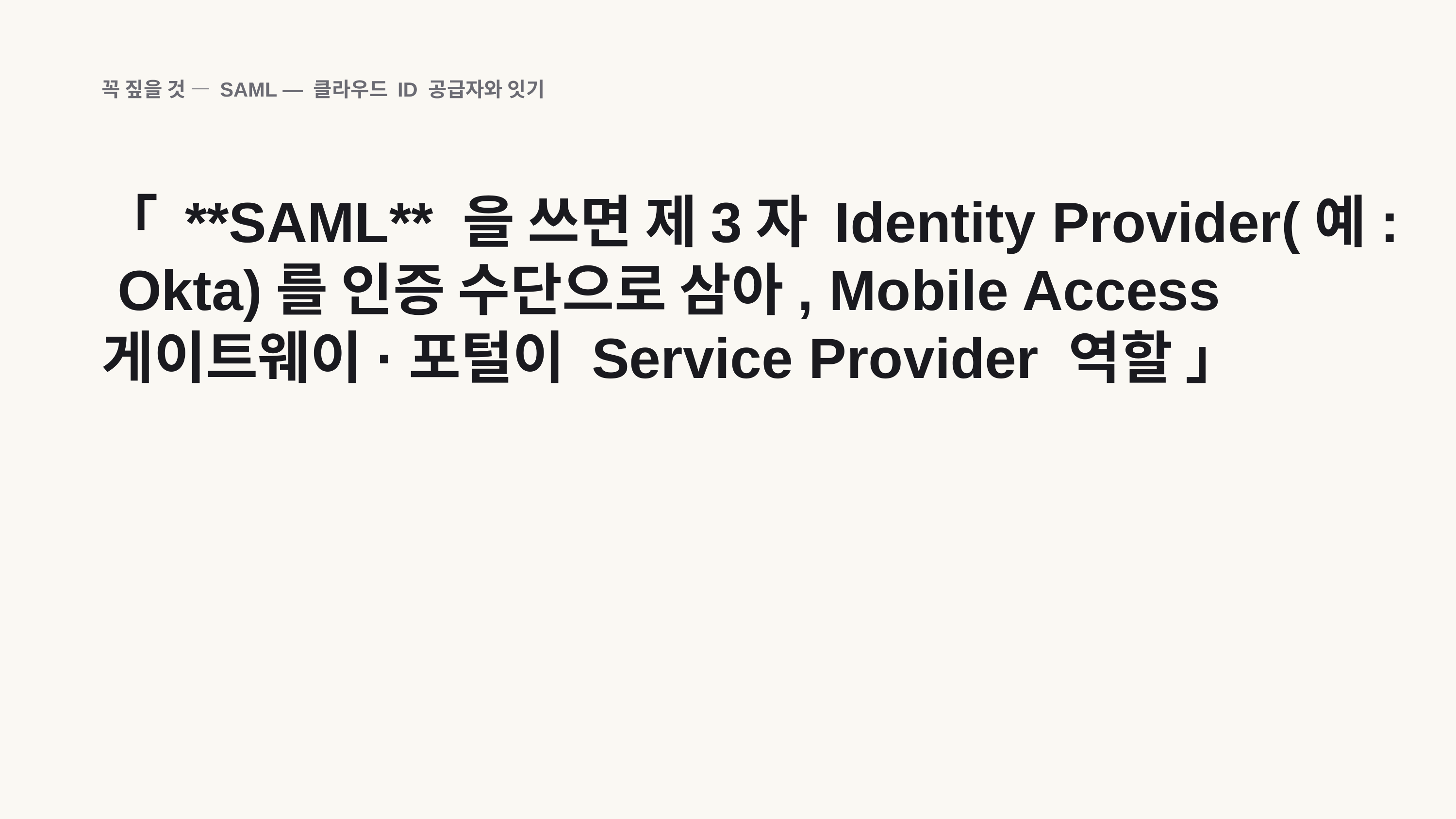

꼭 짚을 것 — SAML — 클라우드 ID 공급자와 잇기
「 **SAML** 을 쓰면 제3자 Identity Provider(예: Okta)를 인증 수단으로 삼아, Mobile Access 게이트웨이·포털이 Service Provider 역할 」